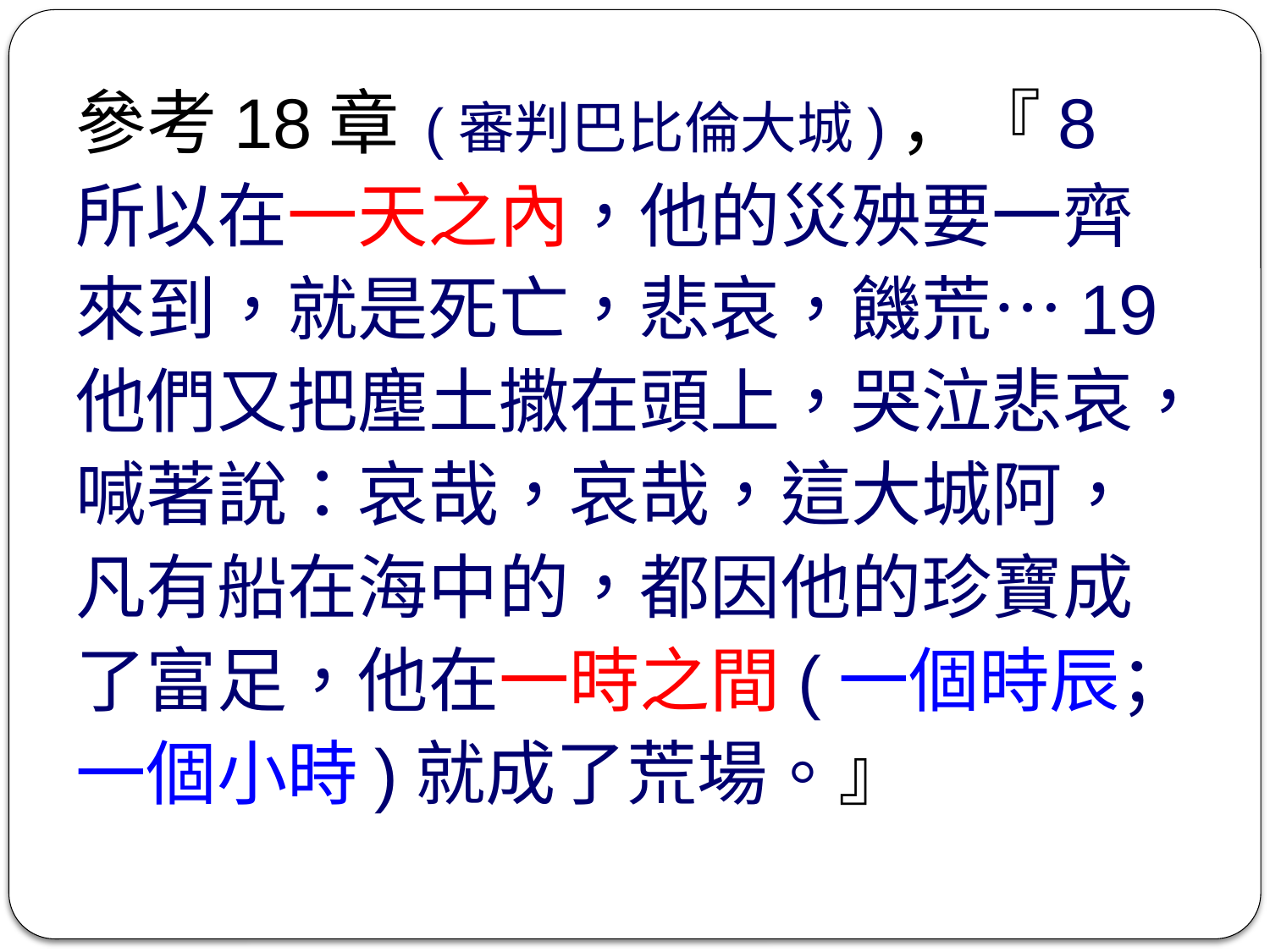

參考18章 (審判巴比倫大城)，『8 所以在一天之內，他的災殃要一齊來到，就是死亡，悲哀，饑荒…19 他們又把塵土撒在頭上，哭泣悲哀，喊著說：哀哉，哀哉，這大城阿，凡有船在海中的，都因他的珍寶成了富足，他在一時之間(一個時辰；一個小時)就成了荒場。』